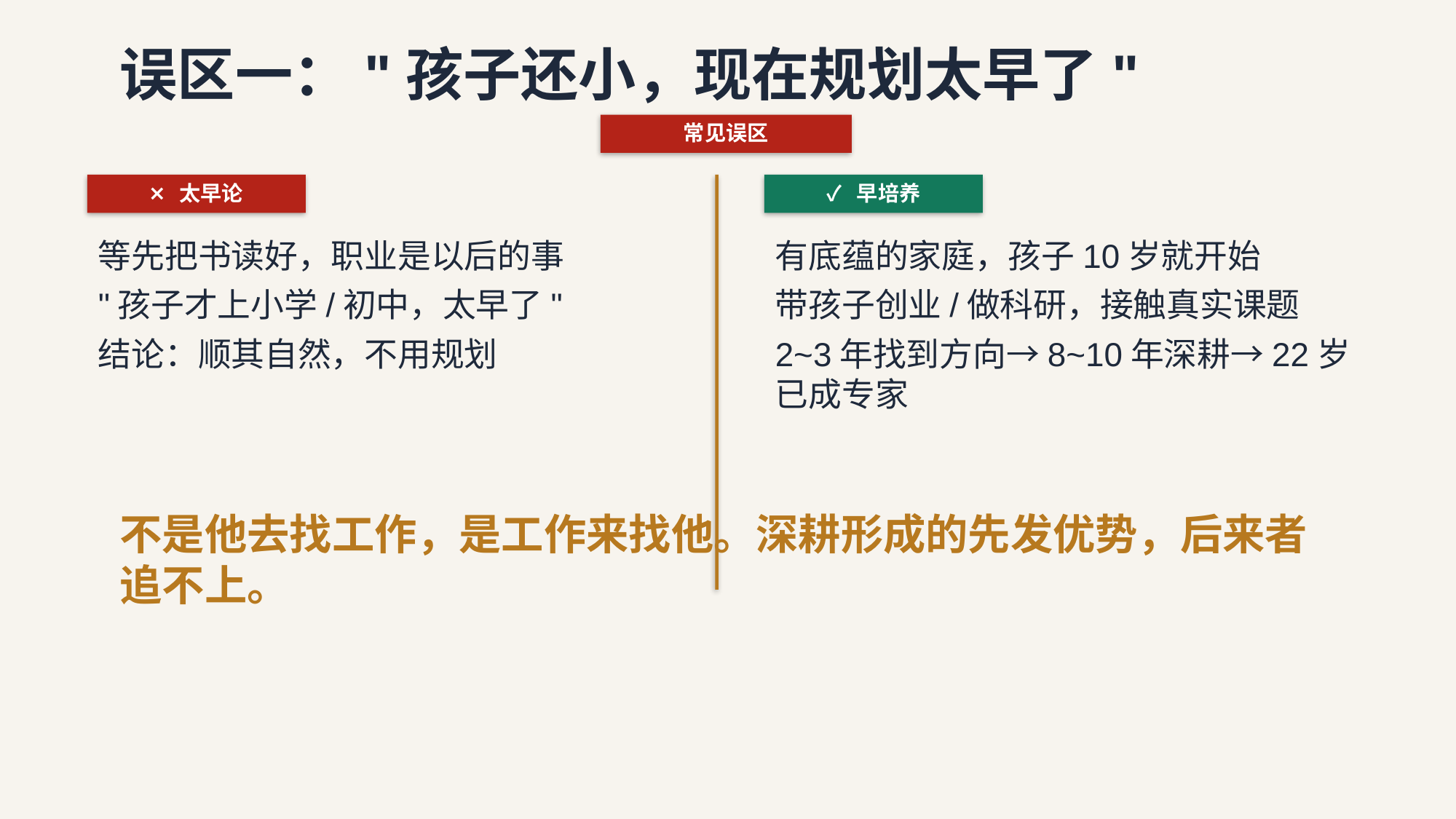

误区一："孩子还小，现在规划太早了"

常见误区

❌  太早论

✓  早培养
等先把书读好，职业是以后的事
"孩子才上小学/初中，太早了"
结论：顺其自然，不用规划
有底蕴的家庭，孩子10岁就开始
带孩子创业/做科研，接触真实课题
2~3年找到方向→8~10年深耕→22岁已成专家
不是他去找工作，是工作来找他。深耕形成的先发优势，后来者追不上。